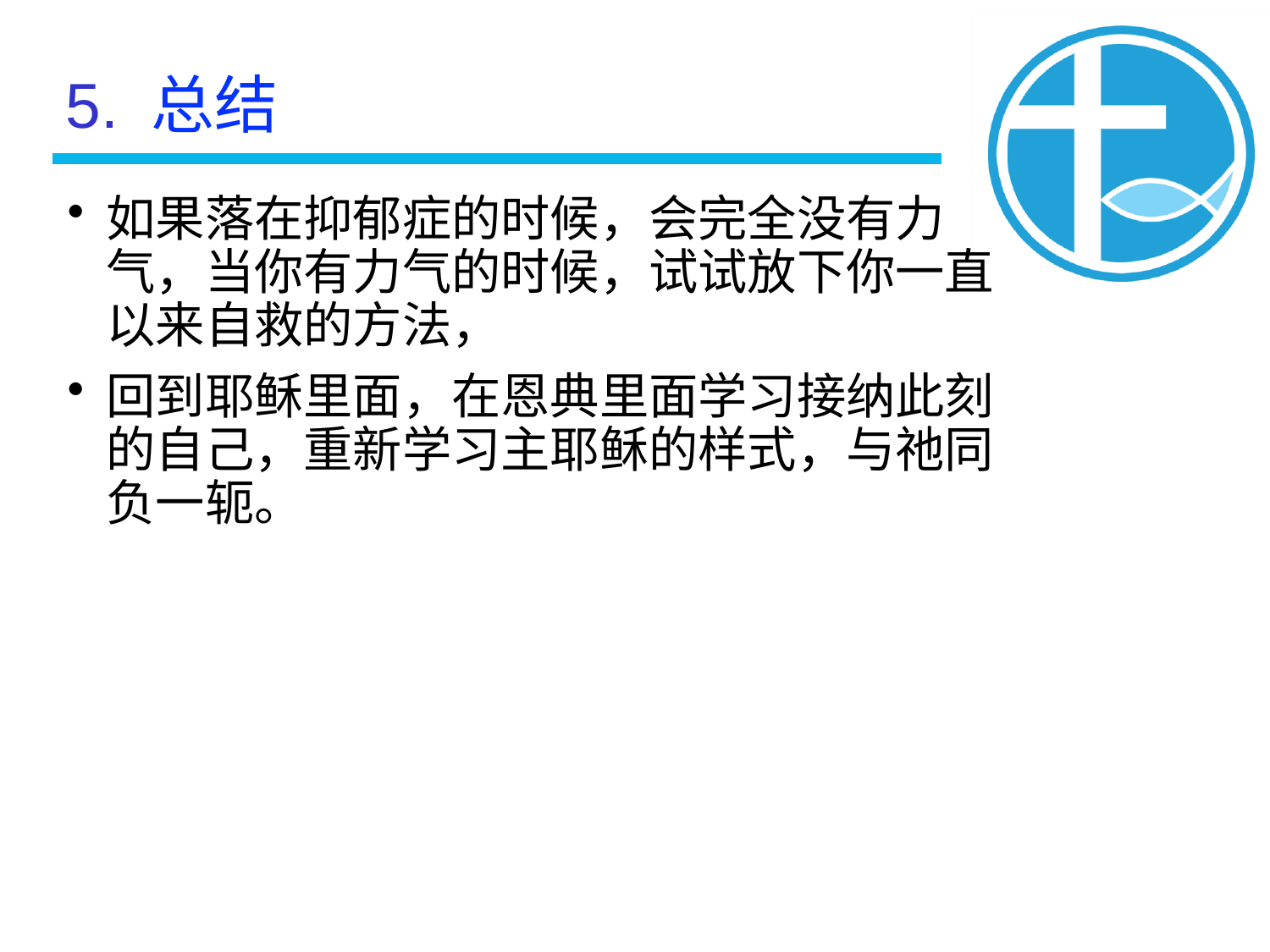

5. 总结
如果落在抑郁症的时候，会完全没有力气，当你有力气的时候，试试放下你一直以来自救的方法，
回到耶稣里面，在恩典里面学习接纳此刻的自己，重新学习主耶稣的样式，与祂同负一轭。